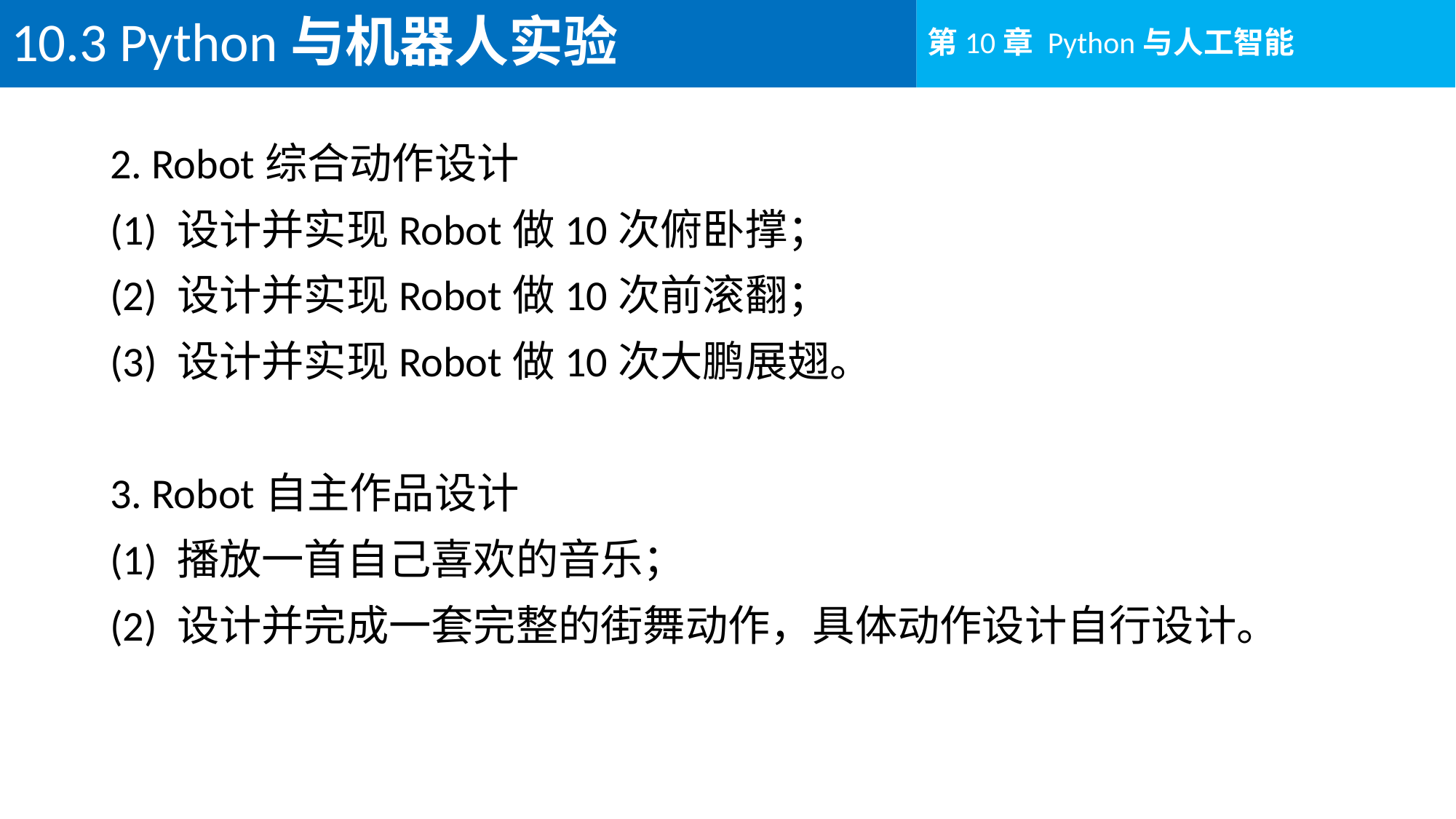

# 10.3 Python与机器人实验
2. Robot综合动作设计
(1) 设计并实现Robot做10次俯卧撑；
(2) 设计并实现Robot做10次前滚翻；
(3) 设计并实现Robot做10次大鹏展翅。

3. Robot自主作品设计
(1) 播放一首自己喜欢的音乐；
(2) 设计并完成一套完整的街舞动作，具体动作设计自行设计。